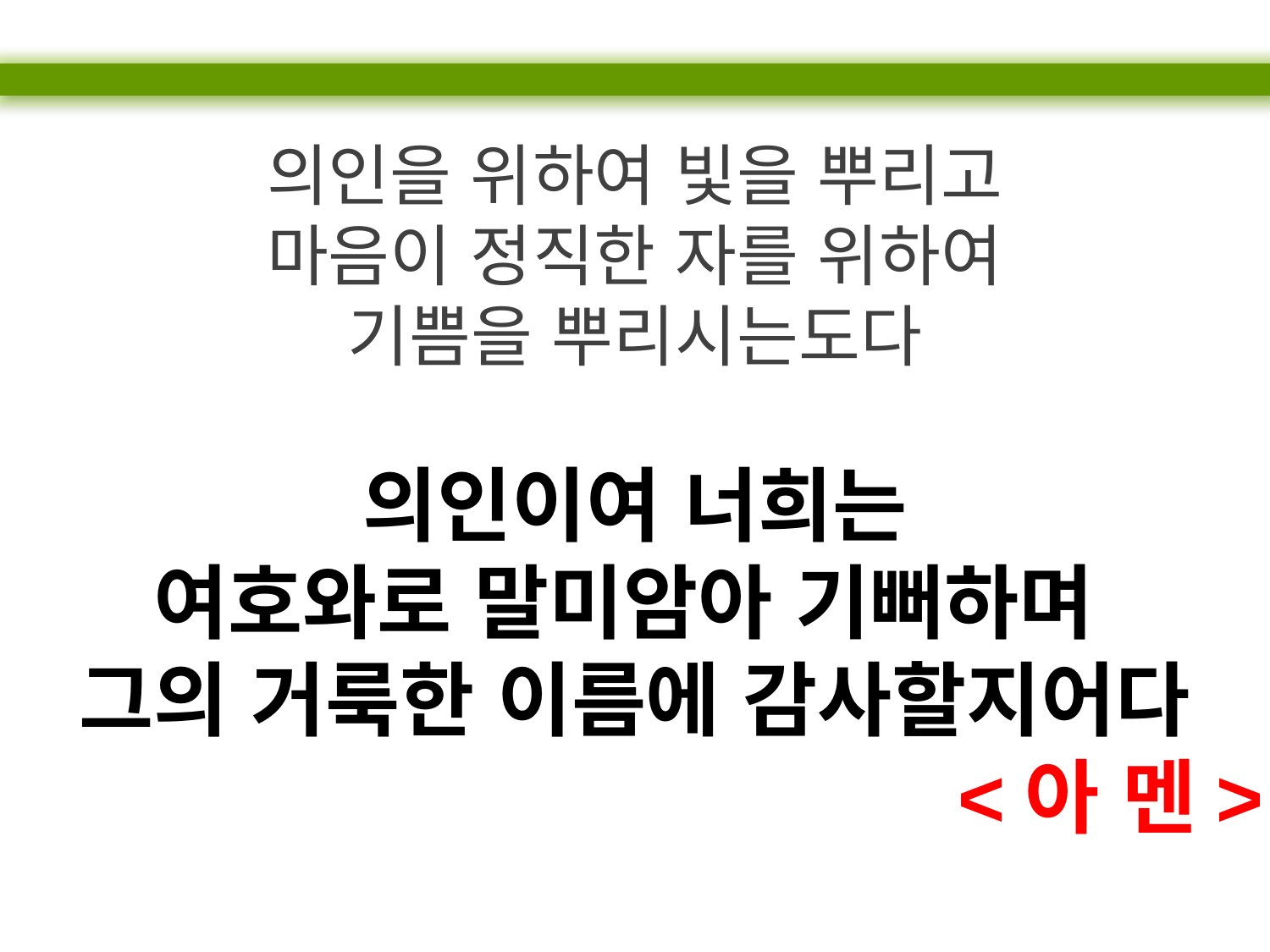

의인을 위하여 빛을 뿌리고
마음이 정직한 자를 위하여
기쁨을 뿌리시는도다
의인이여 너희는
여호와로 말미암아 기뻐하며
그의 거룩한 이름에 감사할지어다
<아 멘>